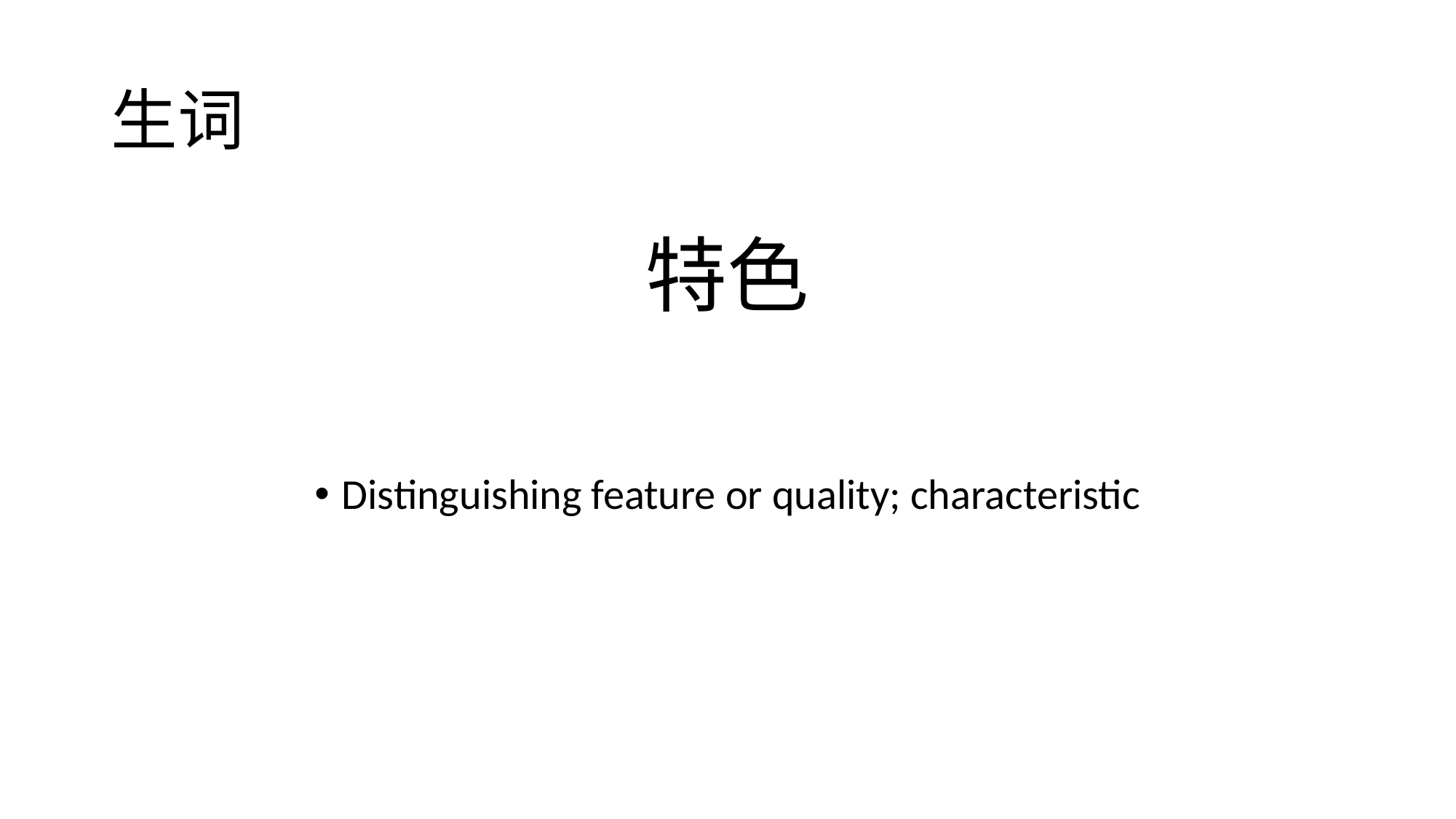

# 生词

Distinguishing feature or quality; characteristic
特色